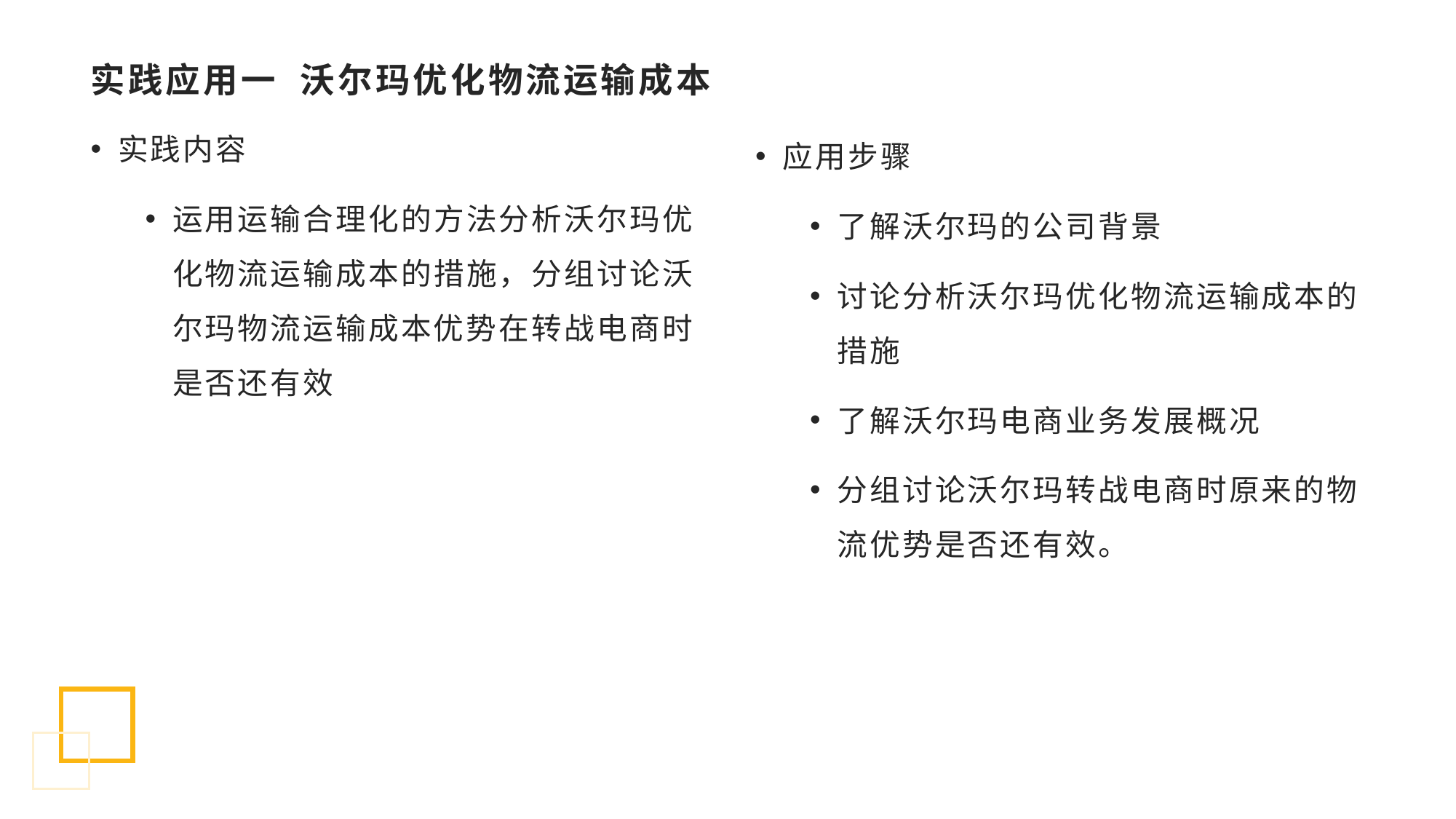

# 实践应用一  沃尔玛优化物流运输成本
应用步骤
了解沃尔玛的公司背景
讨论分析沃尔玛优化物流运输成本的措施
了解沃尔玛电商业务发展概况
分组讨论沃尔玛转战电商时原来的物流优势是否还有效。
实践内容
运用运输合理化的方法分析沃尔玛优化物流运输成本的措施，分组讨论沃尔玛物流运输成本优势在转战电商时是否还有效